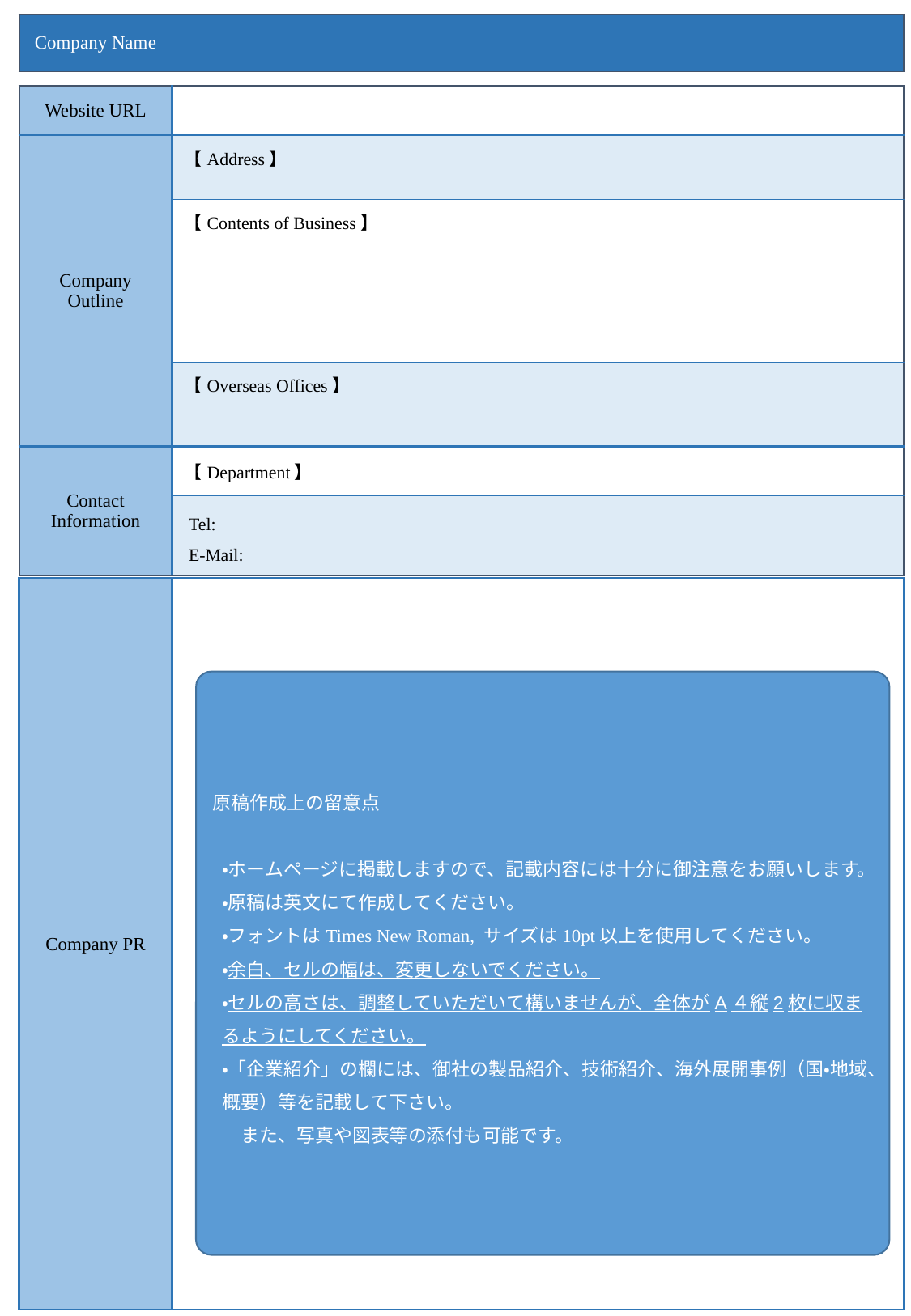

| Company Name |  |
| --- | --- |
| Website URL |  |
| --- | --- |
| Company Outline | 【Address】 |
|  | 【Contents of Business】 |
|  | 【Overseas Offices】 |
| Contact Information | 【Department】 |
|  | Tel:　 E-Mail: |
| Company PR |  |
| --- | --- |
原稿作成上の留意点

・ホームページに掲載しますので、記載内容には十分に御注意をお願いします。
・原稿は英文にて作成してください。
・フォントはTimes New Roman, サイズは10pt以上を使用してください。
・余白、セルの幅は、変更しないでください。
・セルの高さは、調整していただいて構いませんが、全体がA４縦2枚に収まるようにしてください。
・「企業紹介」の欄には、御社の製品紹介、技術紹介、海外展開事例（国・地域、概要）等を記載して下さい。
　また、写真や図表等の添付も可能です。